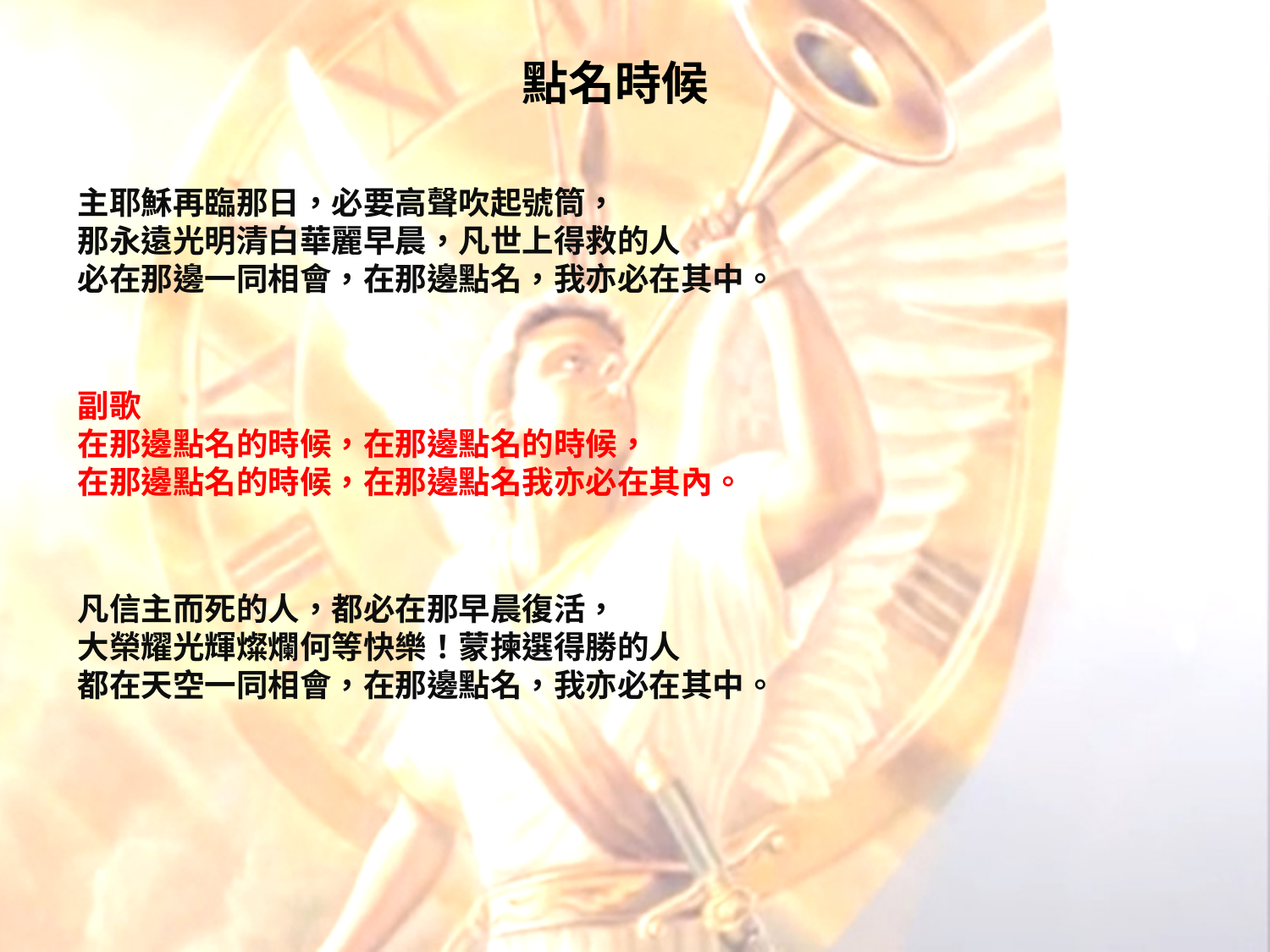

# 點名時候
主耶穌再臨那日，必要高聲吹起號筒，
那永遠光明清白華麗早晨，凡世上得救的人
必在那邊一同相會，在那邊點名，我亦必在其中。

副歌
在那邊點名的時候，在那邊點名的時候，
在那邊點名的時候，在那邊點名我亦必在其內。

凡信主而死的人，都必在那早晨復活，
大榮耀光輝燦爛何等快樂！蒙揀選得勝的人
都在天空一同相會，在那邊點名，我亦必在其中。